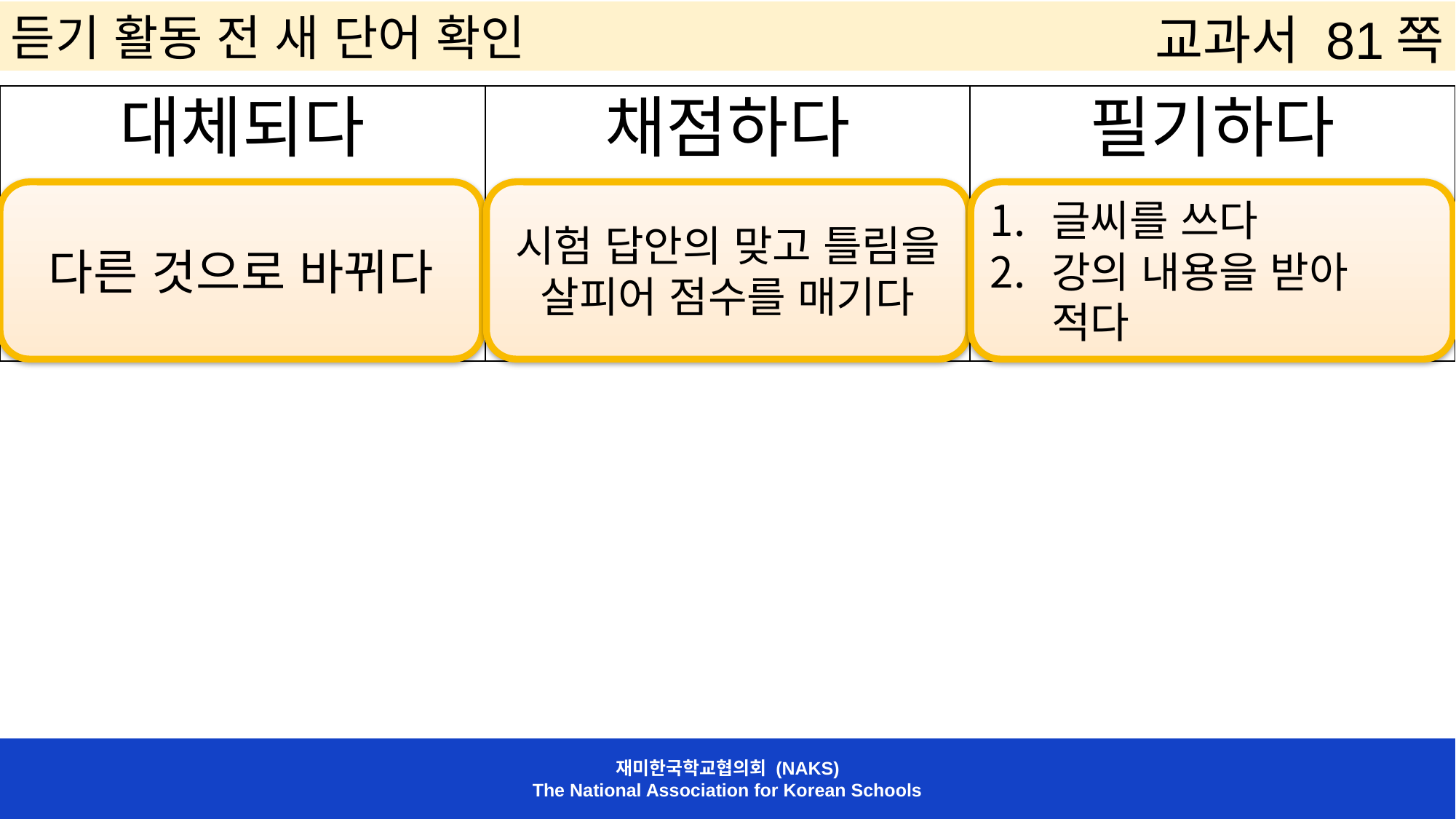

듣기 활동 전 새 단어 확인
교과서 81쪽
| 대체되다 | 채점하다 | 필기하다 |
| --- | --- | --- |
글씨를 쓰다
강의 내용을 받아 적다
시험 답안의 맞고 틀림을 살피어 점수를 매기다
다른 것으로 바뀌다
재미한국학교협의회 (NAKS)
The National Association for Korean Schools